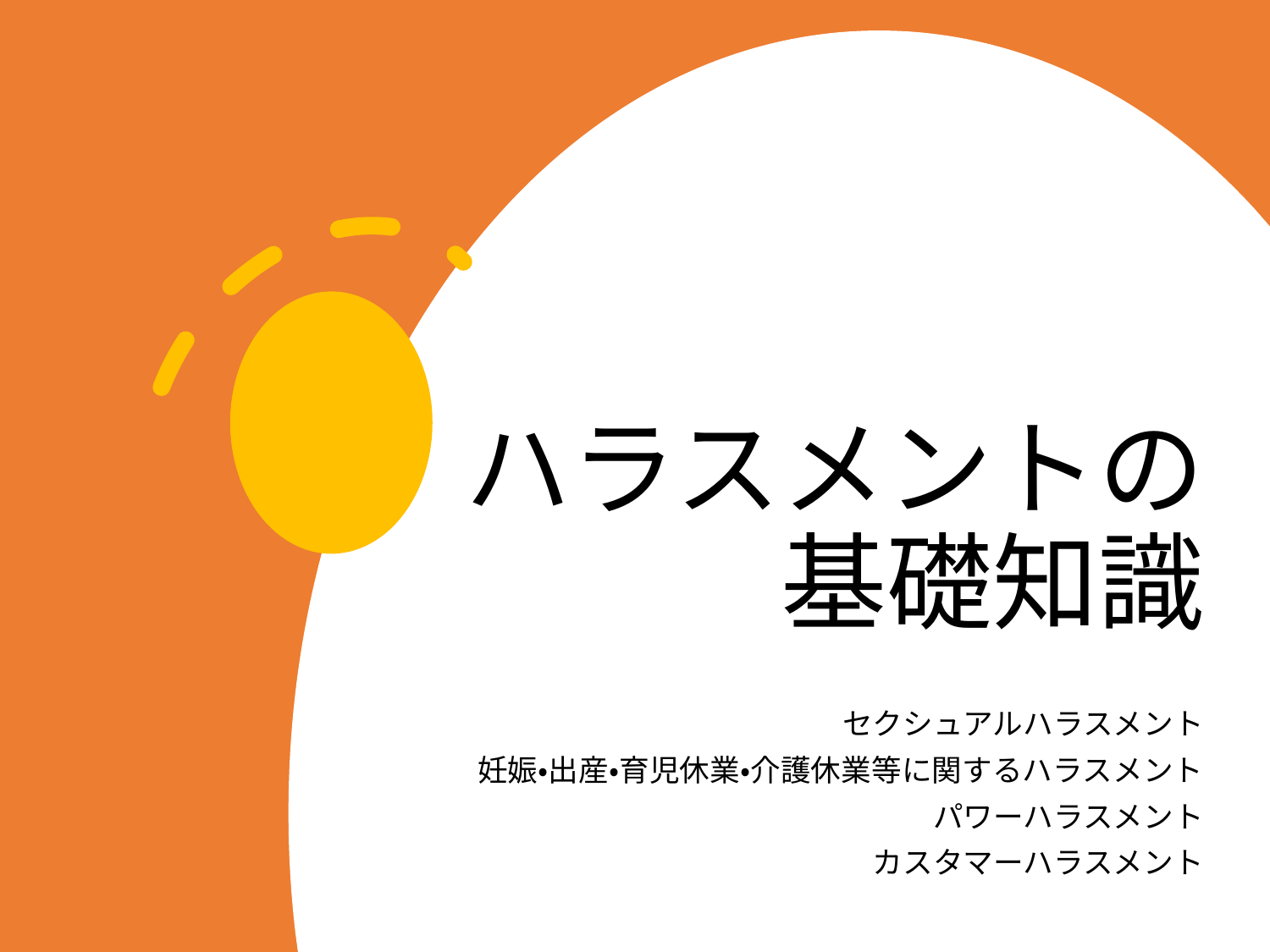

# ハラスメントの基礎知識

セクシュアルハラスメント
妊娠・出産・育児休業・介護休業等に関するハラスメント
パワーハラスメント
カスタマーハラスメント